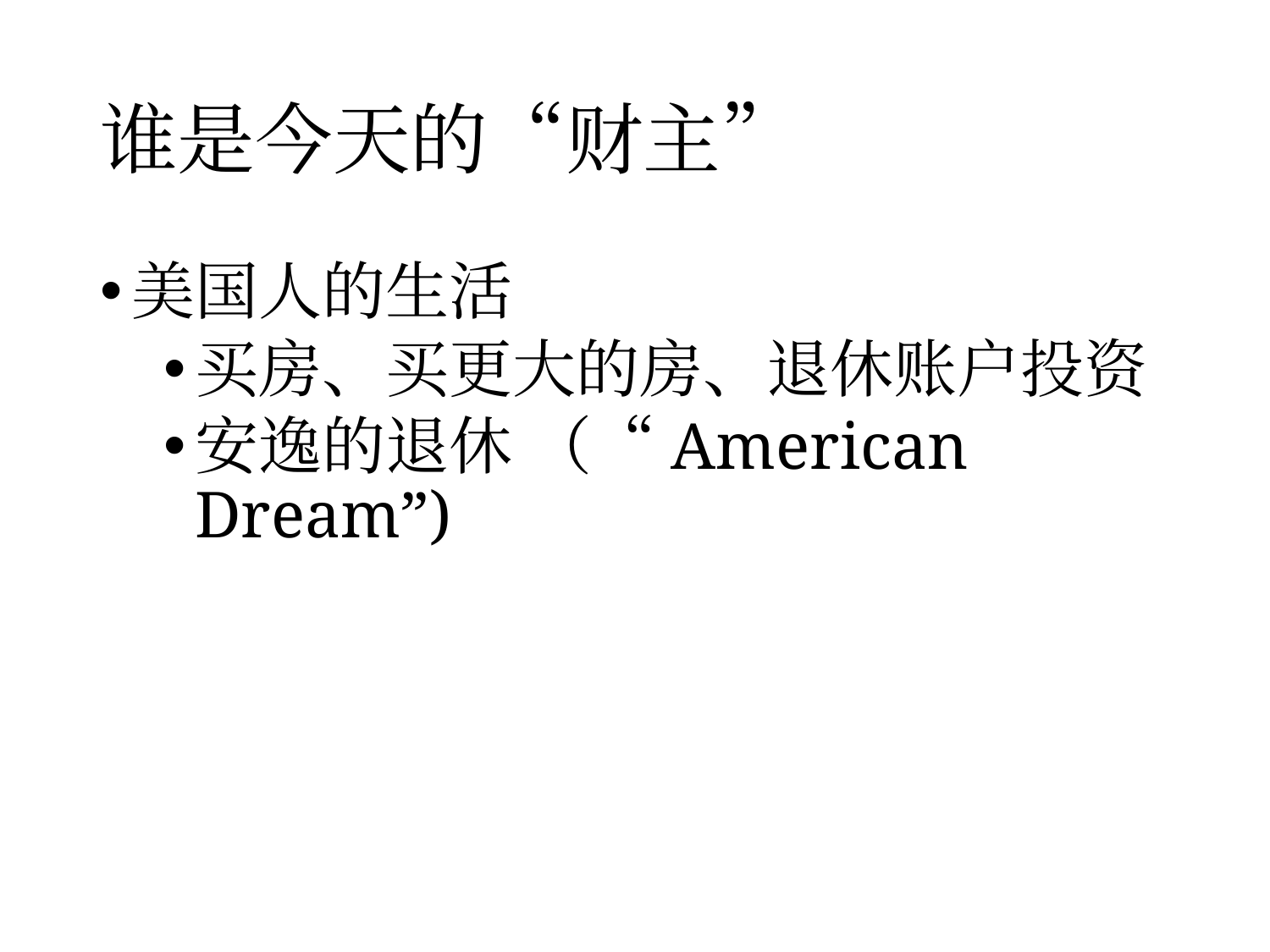

# 谁是今天的“财主”
美国人的生活
买房、买更大的房、退休账户投资
安逸的退休 （“American Dream”)